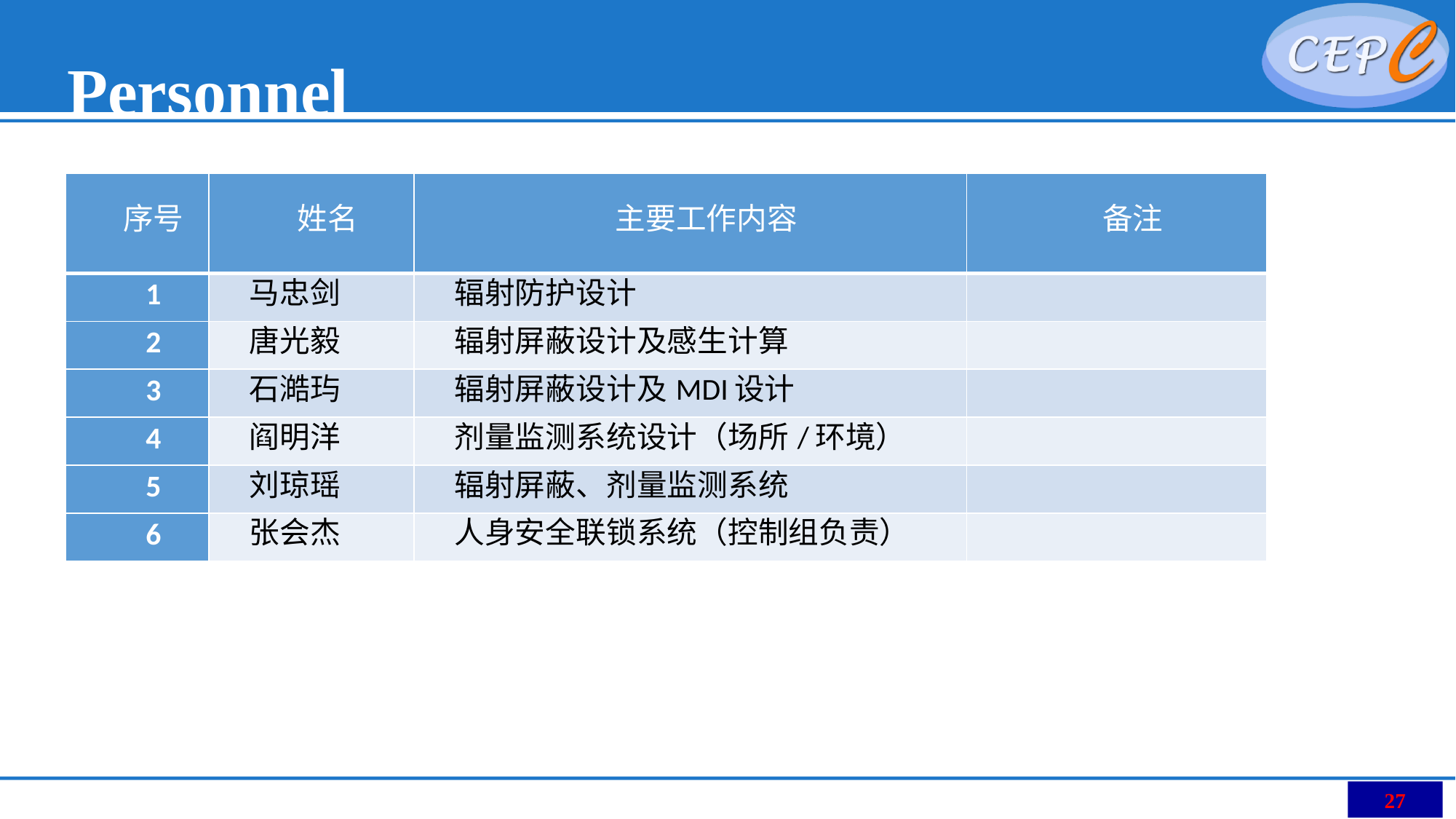

# Personnel

| 序号 | 姓名 | 主要工作内容 | 备注 |
| --- | --- | --- | --- |
| 1 | 马忠剑 | 辐射防护设计 |  |
| 2 | 唐光毅 | 辐射屏蔽设计及感生计算 |  |
| 3 | 石澔玙 | 辐射屏蔽设计及MDI设计 |  |
| 4 | 阎明洋 | 剂量监测系统设计（场所/环境） |  |
| 5 | 刘琼瑶 | 辐射屏蔽、剂量监测系统 |  |
| 6 | 张会杰 | 人身安全联锁系统（控制组负责） |  |